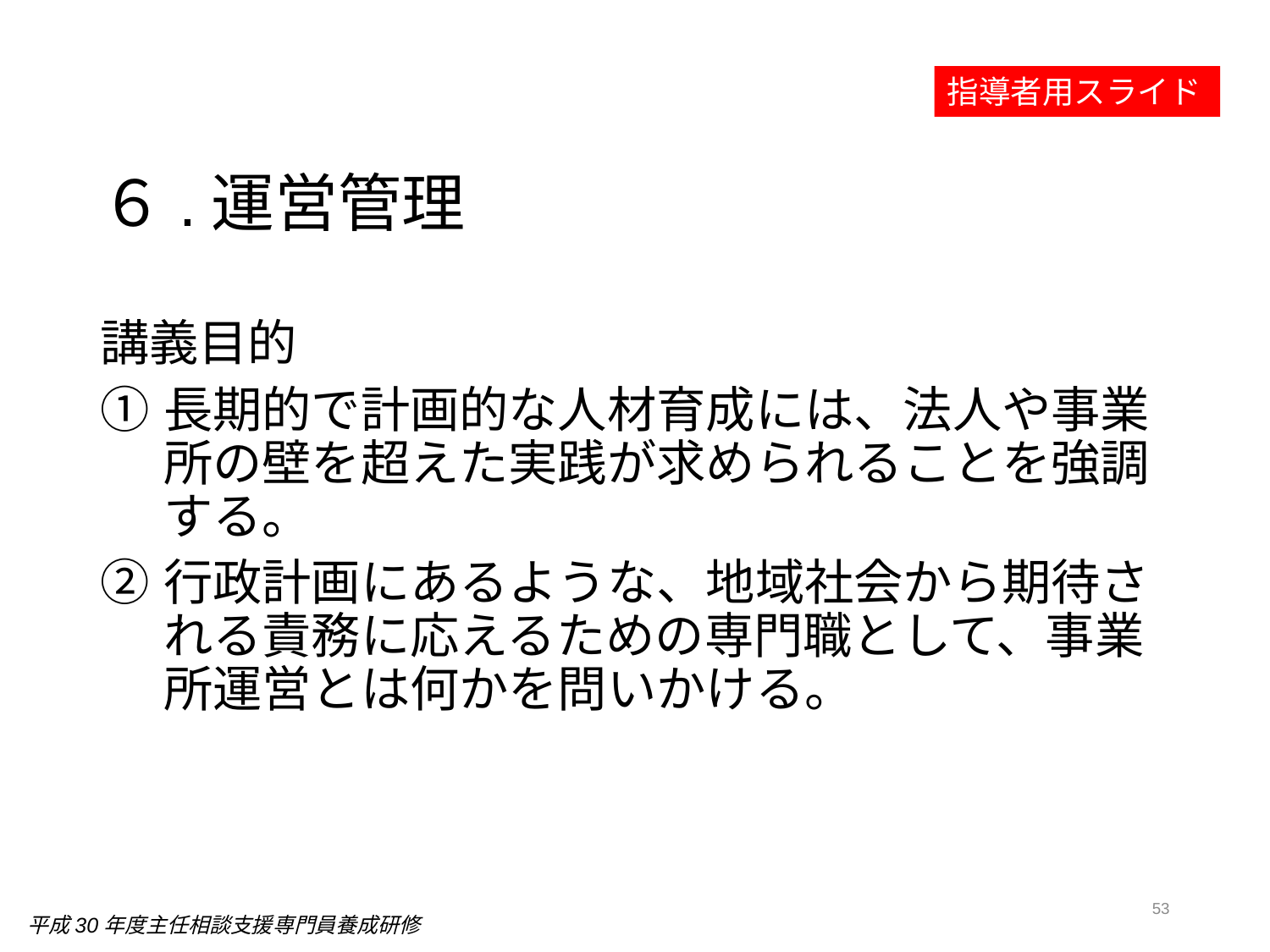

指導者用スライド
# ６.運営管理
講義目的
長期的で計画的な人材育成には、法人や事業所の壁を超えた実践が求められることを強調する。
行政計画にあるような、地域社会から期待される責務に応えるための専門職として、事業所運営とは何かを問いかける。
53
平成30年度主任相談支援専門員養成研修